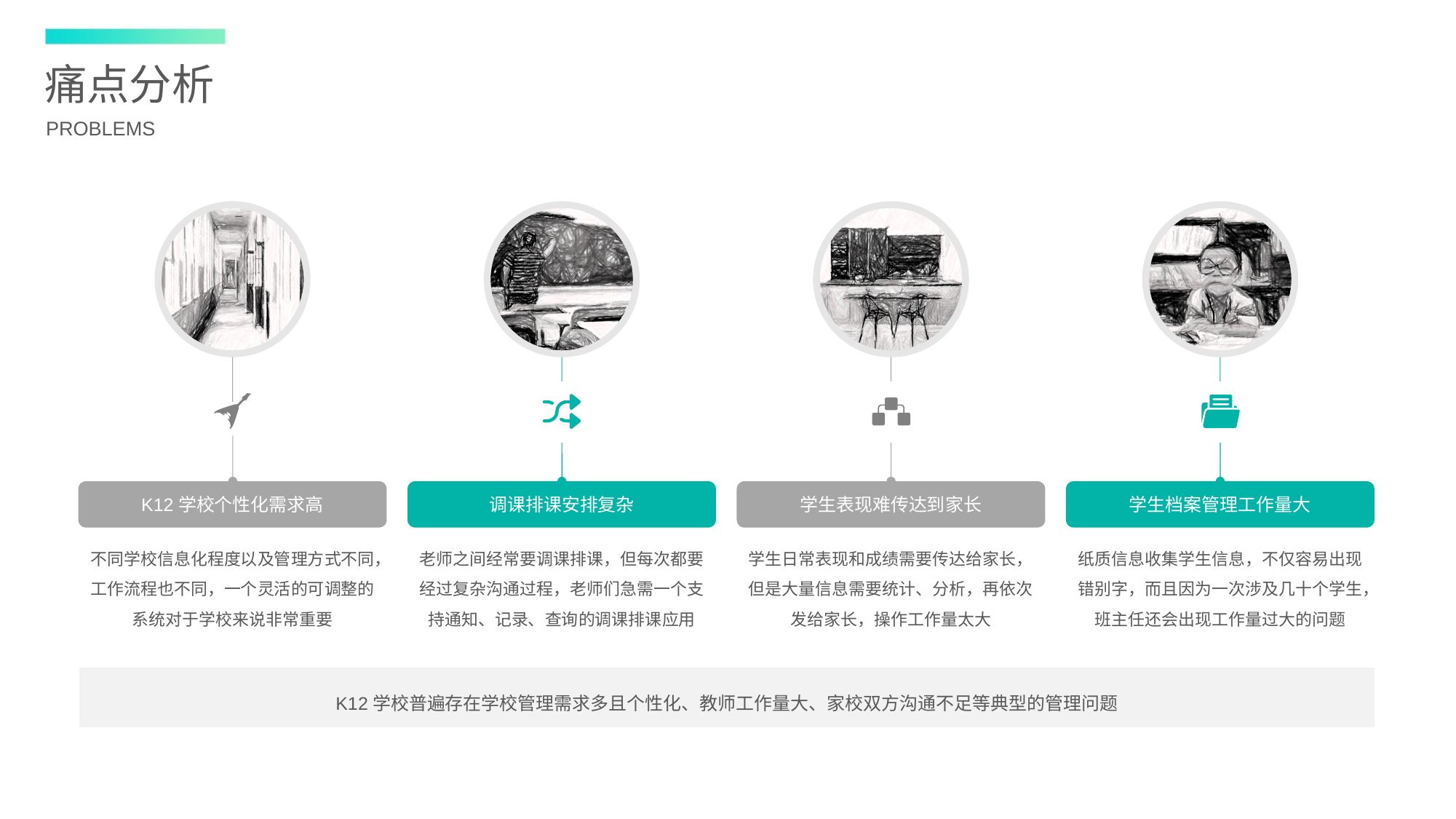

痛点分析
PROBLEMS

K12学校个性化需求高
调课排课安排复杂
学生表现难传达到家长
学生档案管理工作量大
不同学校信息化程度以及管理方式不同，工作流程也不同，一个灵活的可调整的系统对于学校来说非常重要
老师之间经常要调课排课，但每次都要经过复杂沟通过程，老师们急需一个支持通知、记录、查询的调课排课应用
学生日常表现和成绩需要传达给家长，但是大量信息需要统计、分析，再依次发给家长，操作工作量太大
纸质信息收集学生信息，不仅容易出现错别字，而且因为一次涉及几十个学生，班主任还会出现工作量过大的问题
K12学校普遍存在学校管理需求多且个性化、教师工作量大、家校双方沟通不足等典型的管理问题